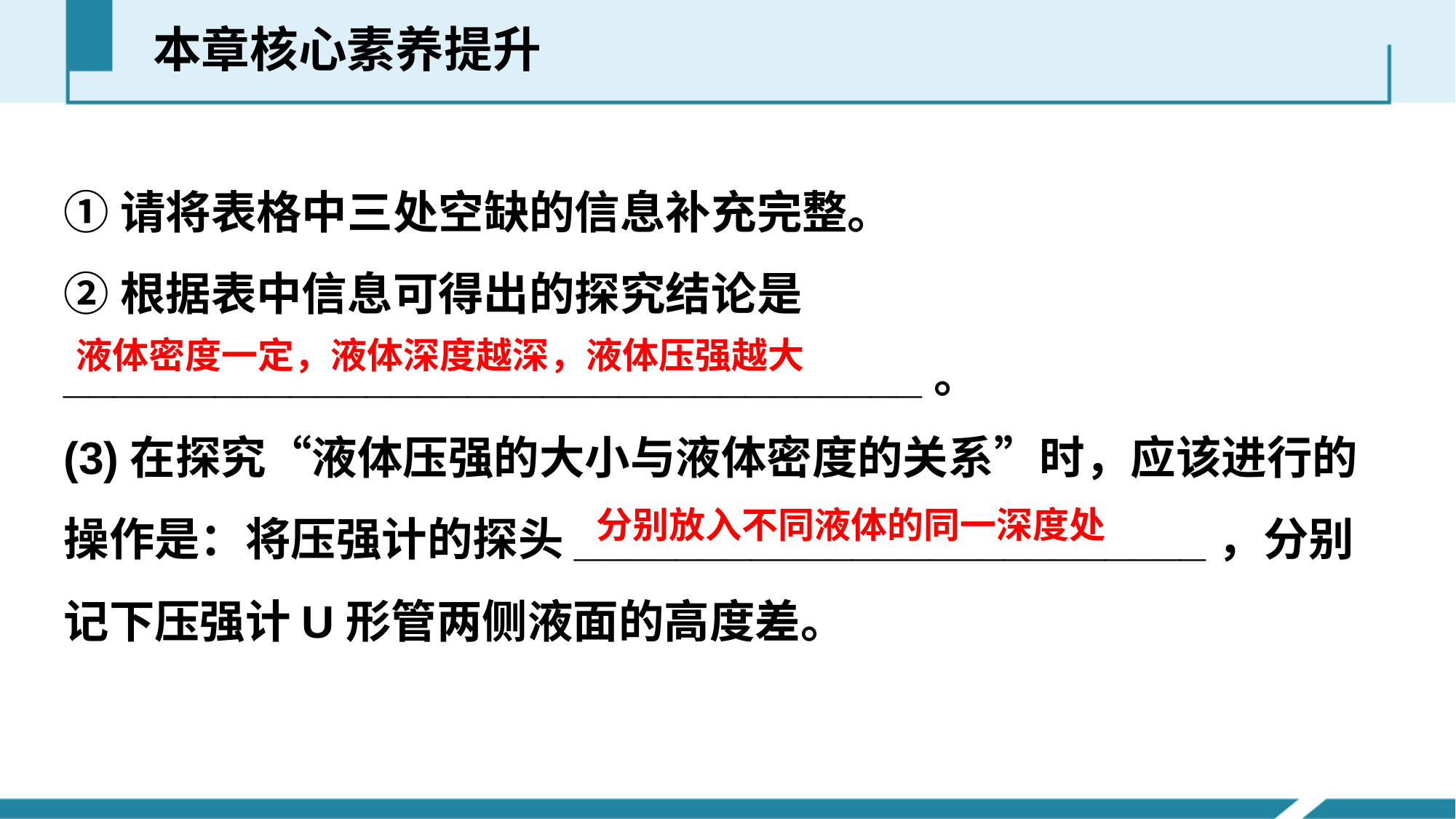

本章核心素养提升
①请将表格中三处空缺的信息补充完整。
②根据表中信息可得出的探究结论是__________________________________。
(3)在探究“液体压强的大小与液体密度的关系”时，应该进行的操作是：将压强计的探头_________________________，分别记下压强计U形管两侧液面的高度差。
液体密度一定，液体深度越深，液体压强越大
分别放入不同液体的同一深度处